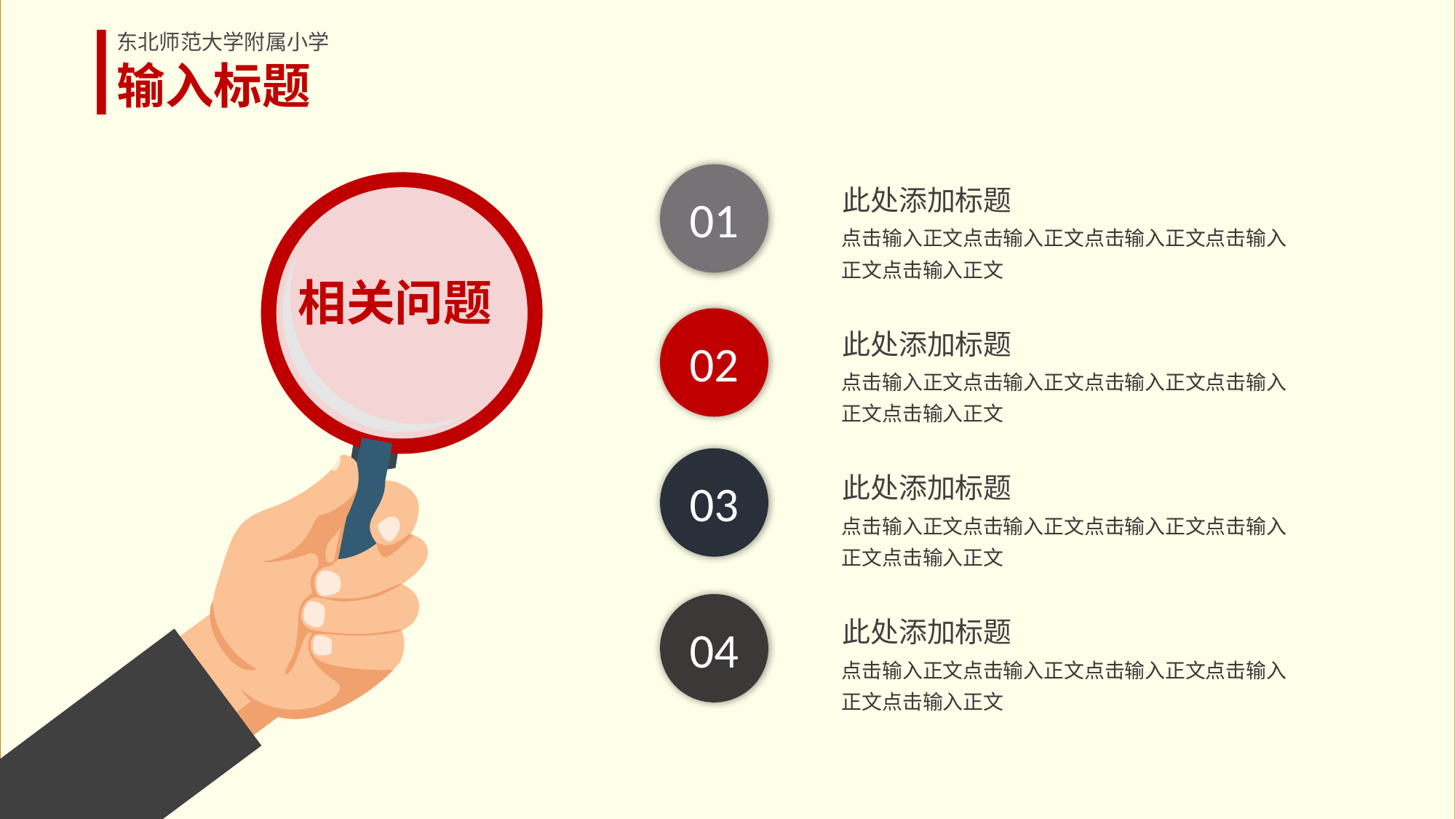

东北师范大学附属小学

输入标题
01
此处添加标题
点击输入正文点击输入正文点击输入正文点击输入正文点击输入正文

相关问题
02
此处添加标题
点击输入正文点击输入正文点击输入正文点击输入正文点击输入正文
03
此处添加标题
点击输入正文点击输入正文点击输入正文点击输入正文点击输入正文
04
此处添加标题
点击输入正文点击输入正文点击输入正文点击输入正文点击输入正文